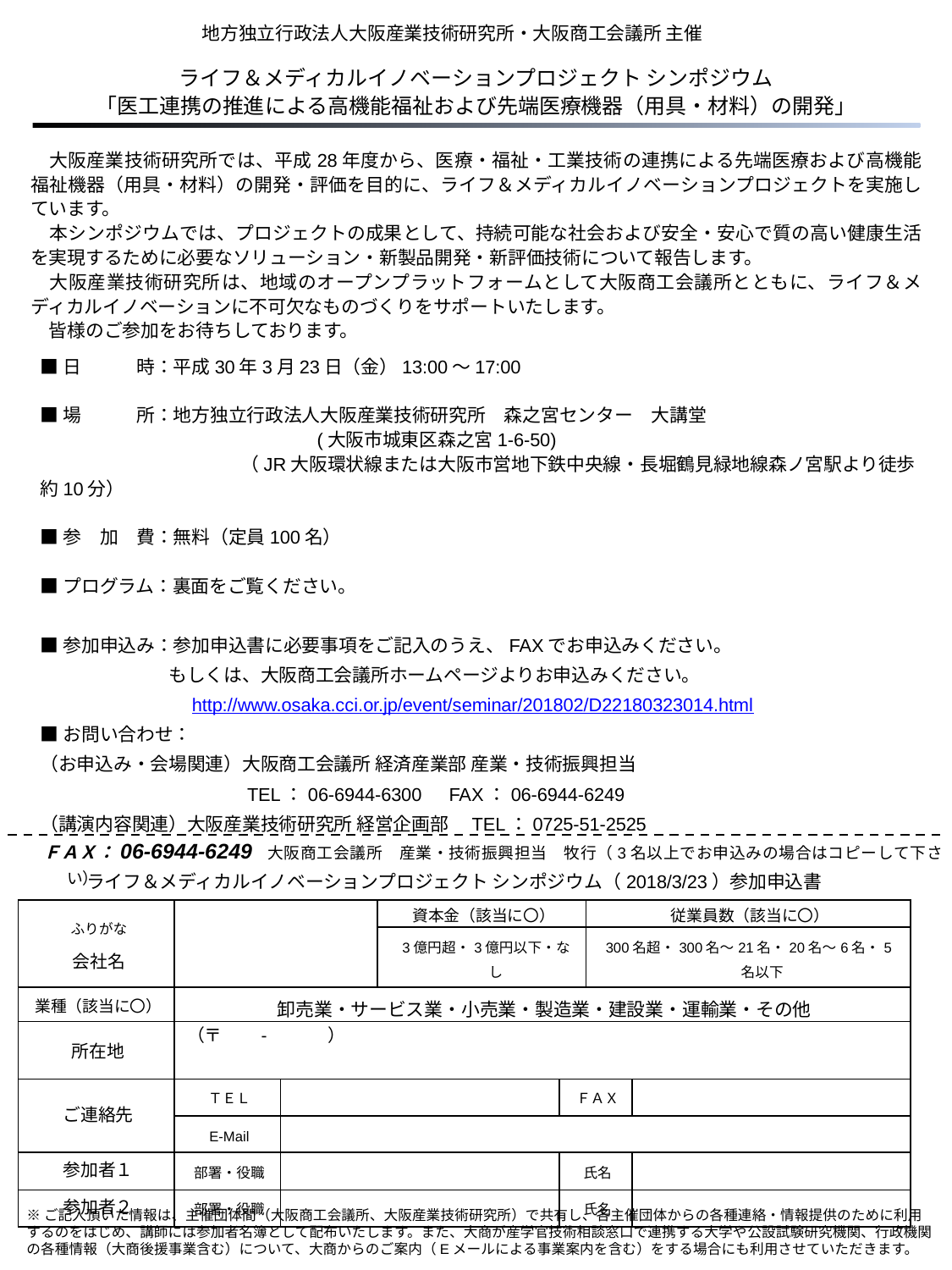

地方独立行政法人大阪産業技術研究所・大阪商工会議所 主催
ライフ＆メディカルイノベーションプロジェクト シンポジウム
「医工連携の推進による高機能福祉および先端医療機器（用具・材料）の開発」

　大阪産業技術研究所では、平成28年度から、医療・福祉・工業技術の連携による先端医療および高機能福祉機器（用具・材料）の開発・評価を目的に、ライフ＆メディカルイノベーションプロジェクトを実施しています。
　本シンポジウムでは、プロジェクトの成果として、持続可能な社会および安全・安心で質の高い健康生活を実現するために必要なソリューション・新製品開発・新評価技術について報告します。
　大阪産業技術研究所は、地域のオープンプラットフォームとして大阪商工会議所とともに、ライフ＆メディカルイノベーションに不可欠なものづくりをサポートいたします。
　皆様のご参加をお待ちしております。
■日　　　時：平成30年3月23日（金）13:00～17:00

■場　　　所：地方独立行政法人大阪産業技術研究所　森之宮センター　大講堂
 		　(大阪市城東区森之宮1-6-50)
	　　　　（JR大阪環状線または⼤阪市営地下鉄中央線・長堀鶴見緑地線森ノ宮駅より徒歩約10分）

■参　加　費：無料（定員100名）

■プログラム：裏面をご覧ください。

■参加申込み：参加申込書に必要事項をご記入のうえ、FAXでお申込みください。
　　　　　　　もしくは、大阪商工会議所ホームページよりお申込みください。
　　　　　　　　http://www.osaka.cci.or.jp/event/seminar/201802/D22180323014.html
■お問い合わせ：
（お申込み・会場関連）大阪商工会議所 経済産業部 産業・技術振興担当
　　　　　　　　　　　TEL：06-6944-6300　FAX：06-6944-6249
（講演内容関連）大阪産業技術研究所 経営企画部　TEL：0725-51-2525
ＦＡＸ：06-6944-6249  大阪商工会議所　産業・技術振興担当　牧行（3名以上でお申込みの場合はコピーして下さい）
ライフ＆メディカルイノベーションプロジェクト シンポジウム（2018/3/23）参加申込書
| ふりがな 会社名 |  |  | 資本金（該当に〇） |  | 従業員数（該当に〇） |  |
| --- | --- | --- | --- | --- | --- | --- |
|  |  |  | 3億円超・3億円以下・なし |  | 300名超・300名～21名・20名～6名・5名以下 |  |
| 業種（該当に〇） | 卸売業・サービス業・小売業・製造業・建設業・運輸業・その他 |  |  |  |  |  |
| 所在地 | （〒 　 - 　　 ） |  |  |  |  |  |
| ご連絡先 | ＴＥＬ |  |  | ＦＡＸ |  |  |
|  | E-Mail |  |  |  |  |  |
| 参加者１ | 部署・役職 |  |  | 氏名 |  |  |
| 参加者２ | 部署・役職 |  |  | 氏名 |  |  |
※ご記入頂いた情報は、主催団体間（大阪商工会議所、大阪産業技術研究所）で共有し、各主催団体からの各種連絡・情報提供のために利用
するのをはじめ、講師には参加者名簿として配布いたします。また、大商が産学官技術相談窓口で連携する大学や公設試験研究機関、行政機関
の各種情報（大商後援事業含む）について、大商からのご案内（Eメールによる事業案内を含む）をする場合にも利用させていただきます。